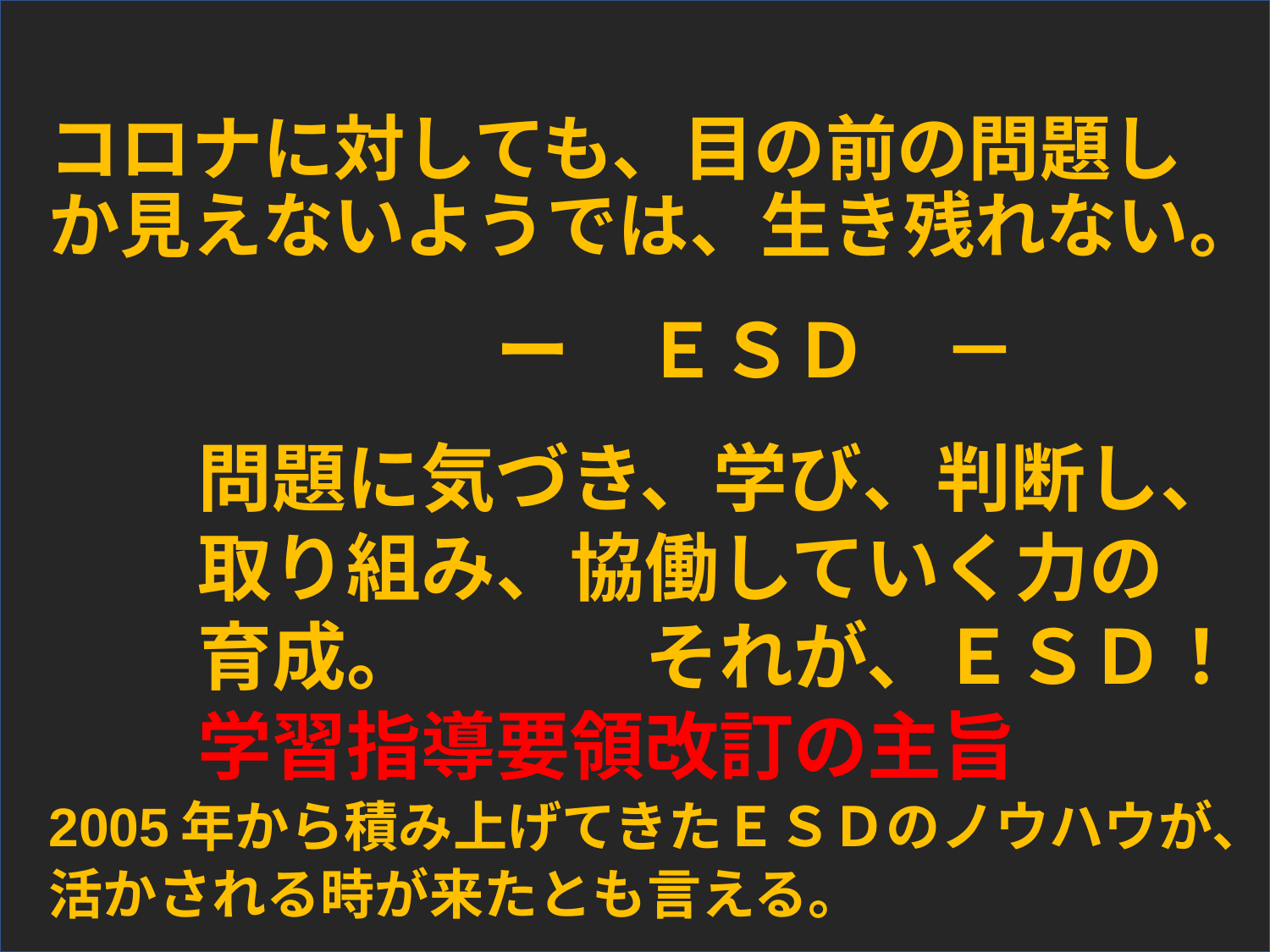

コロナに対しても、目の前の問題しか見えないようでは、生き残れない。

　　　　　　ー　ＥＳＤ　－

　　問題に気づき、学び、判断し、
　　取り組み、協働していく力の
　　育成。　　　それが、ＥＳＤ！
　　学習指導要領改訂の主旨
2005年から積み上げてきたＥＳＤのノウハウが、
活かされる時が来たとも言える。